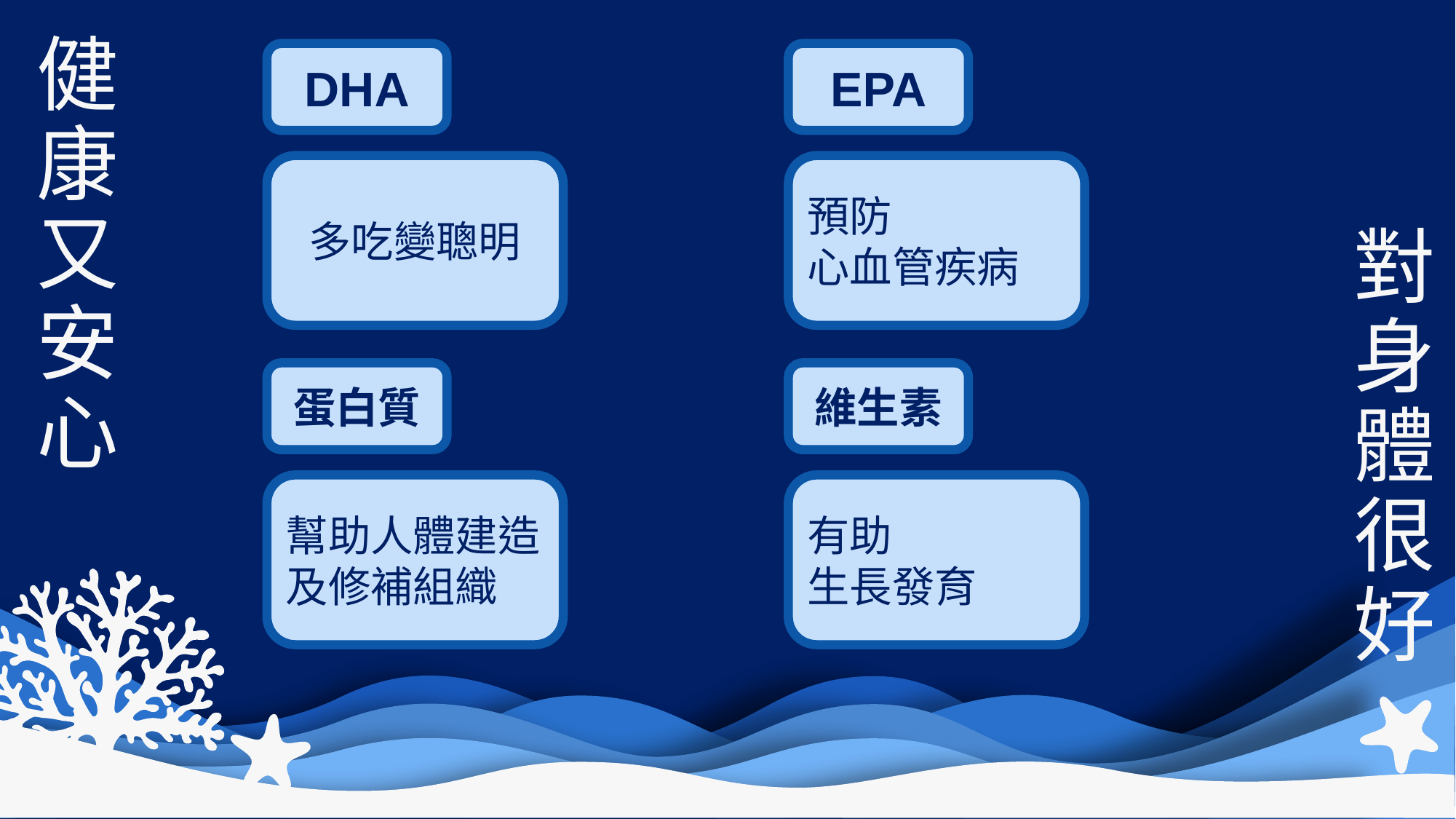

健
康
又
安
心
DHA
EPA
多吃變聰明
預防
心血管疾病
對
身
體
很
好
蛋白質
維生素
幫助人體建造及修補組織
有助
生長發育